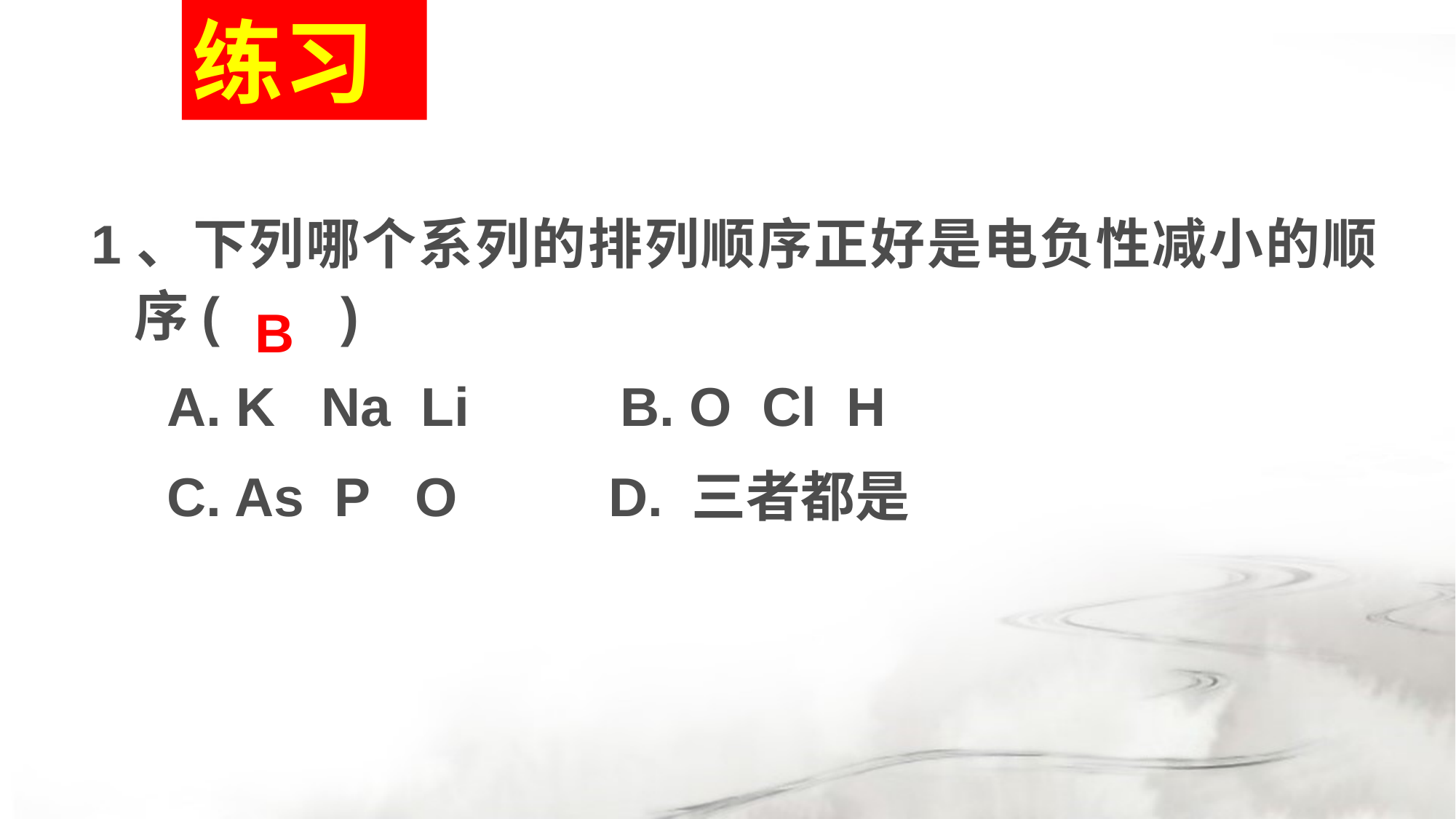

练习

1、下列哪个系列的排列顺序正好是电负性减小的顺序(        )
     A. K   Na  Li          B. O  Cl  H
     C. As  P   O          D. 三者都是
B